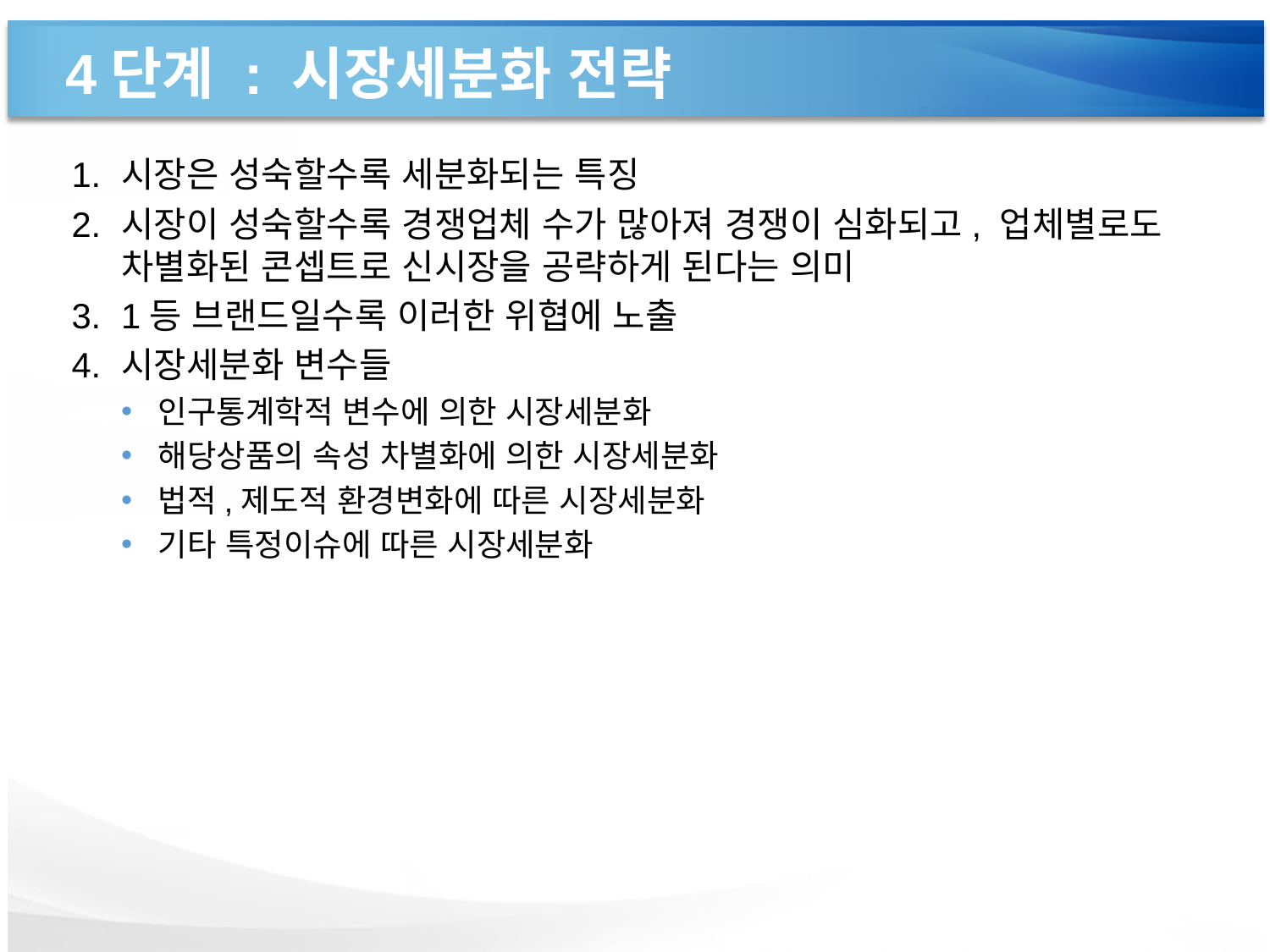

# 4단계 : 시장세분화 전략
시장은 성숙할수록 세분화되는 특징
시장이 성숙할수록 경쟁업체 수가 많아져 경쟁이 심화되고, 업체별로도 차별화된 콘셉트로 신시장을 공략하게 된다는 의미
1등 브랜드일수록 이러한 위협에 노출
시장세분화 변수들
인구통계학적 변수에 의한 시장세분화
해당상품의 속성 차별화에 의한 시장세분화
법적,제도적 환경변화에 따른 시장세분화
기타 특정이슈에 따른 시장세분화